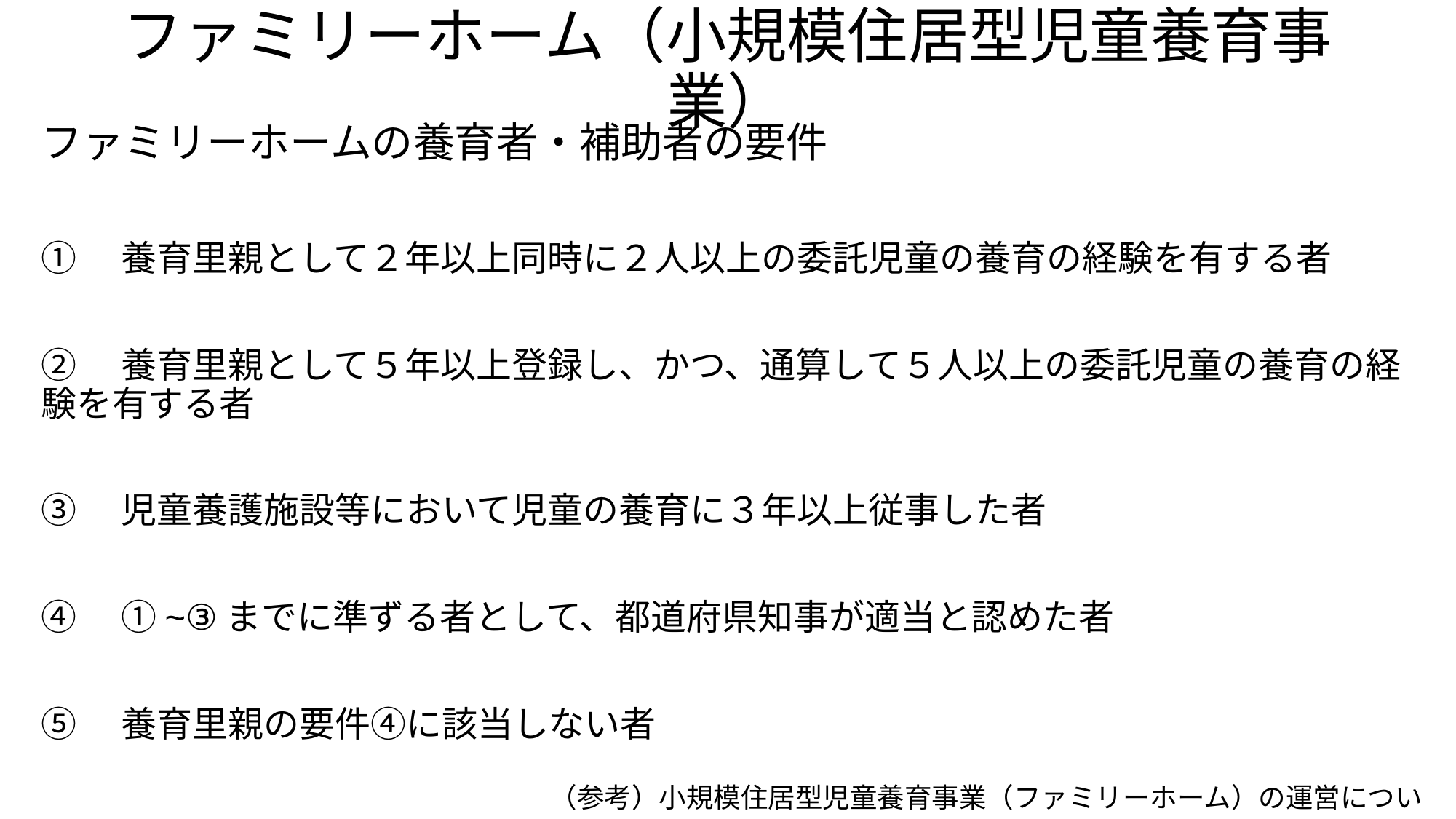

# ファミリーホーム（小規模住居型児童養育事業）
ファミリーホームの養育者・補助者の要件

①　養育里親として２年以上同時に２人以上の委託児童の養育の経験を有する者

②　養育里親として５年以上登録し、かつ、通算して５人以上の委託児童の養育の経験を有する者

③　児童養護施設等において児童の養育に３年以上従事した者

④　①~③までに準ずる者として、都道府県知事が適当と認めた者

⑤　養育里親の要件④に該当しない者
（参考）小規模住居型児童養育事業（ファミリーホーム）の運営について